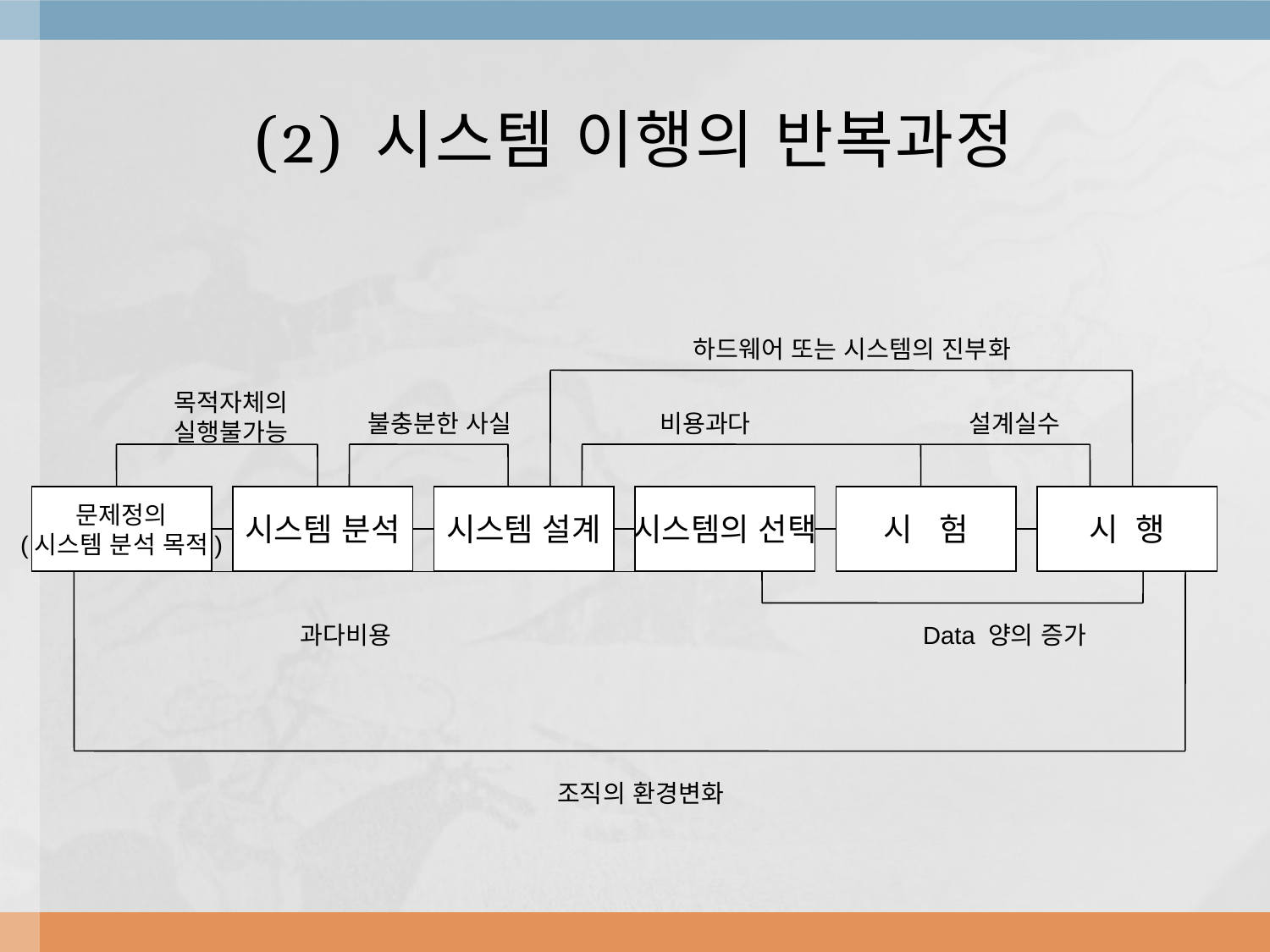

# (2) 시스템 이행의 반복과정
하드웨어 또는 시스템의 진부화

목적자체의
실행불가능
불충분한 사실
비용과다
설계실수

문제정의
(시스템 분석 목적)
시스템 분석
시스템 설계
시스템의 선택
시   험
시  행

과다비용
Data 양의 증가

조직의 환경변화